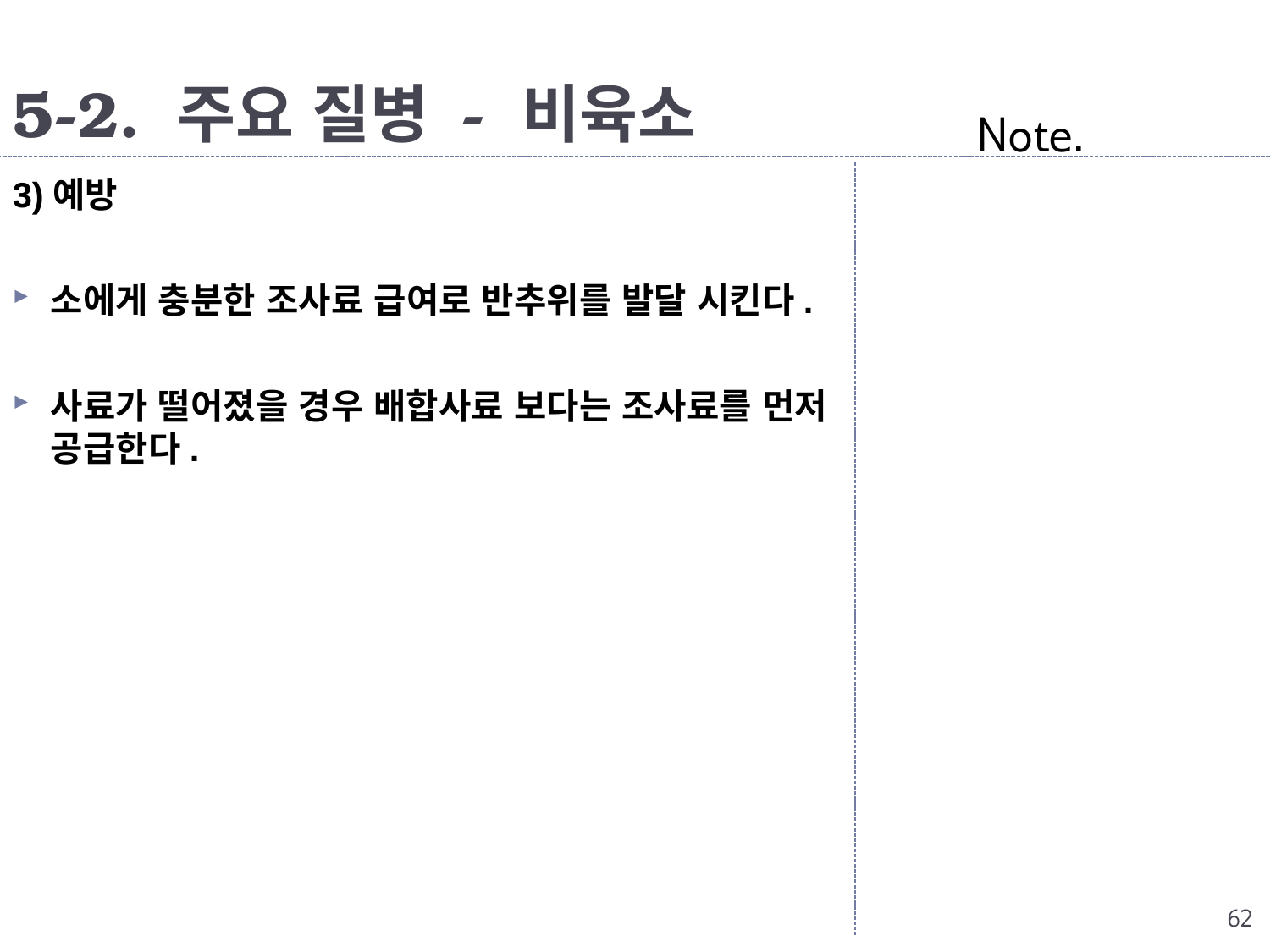

# 5-2. 주요 질병 - 비육소
Note.

3)예방

소에게 충분한 조사료 급여로 반추위를 발달 시킨다.

사료가 떨어졌을 경우 배합사료 보다는 조사료를 먼저 공급한다.

62